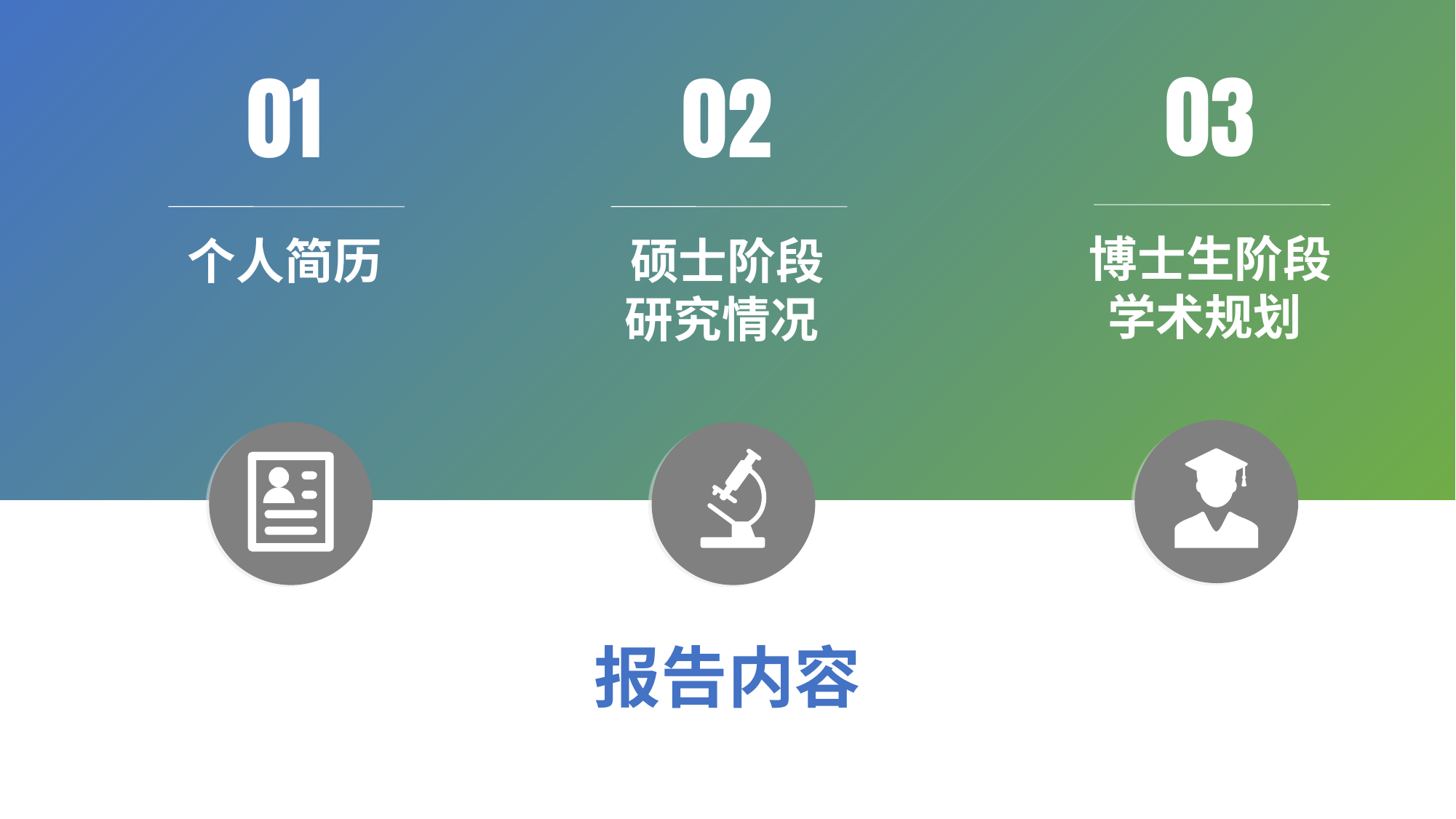

03

博士生阶段
学术规划

01

个人简历

02

硕士阶段
研究情况

报告内容